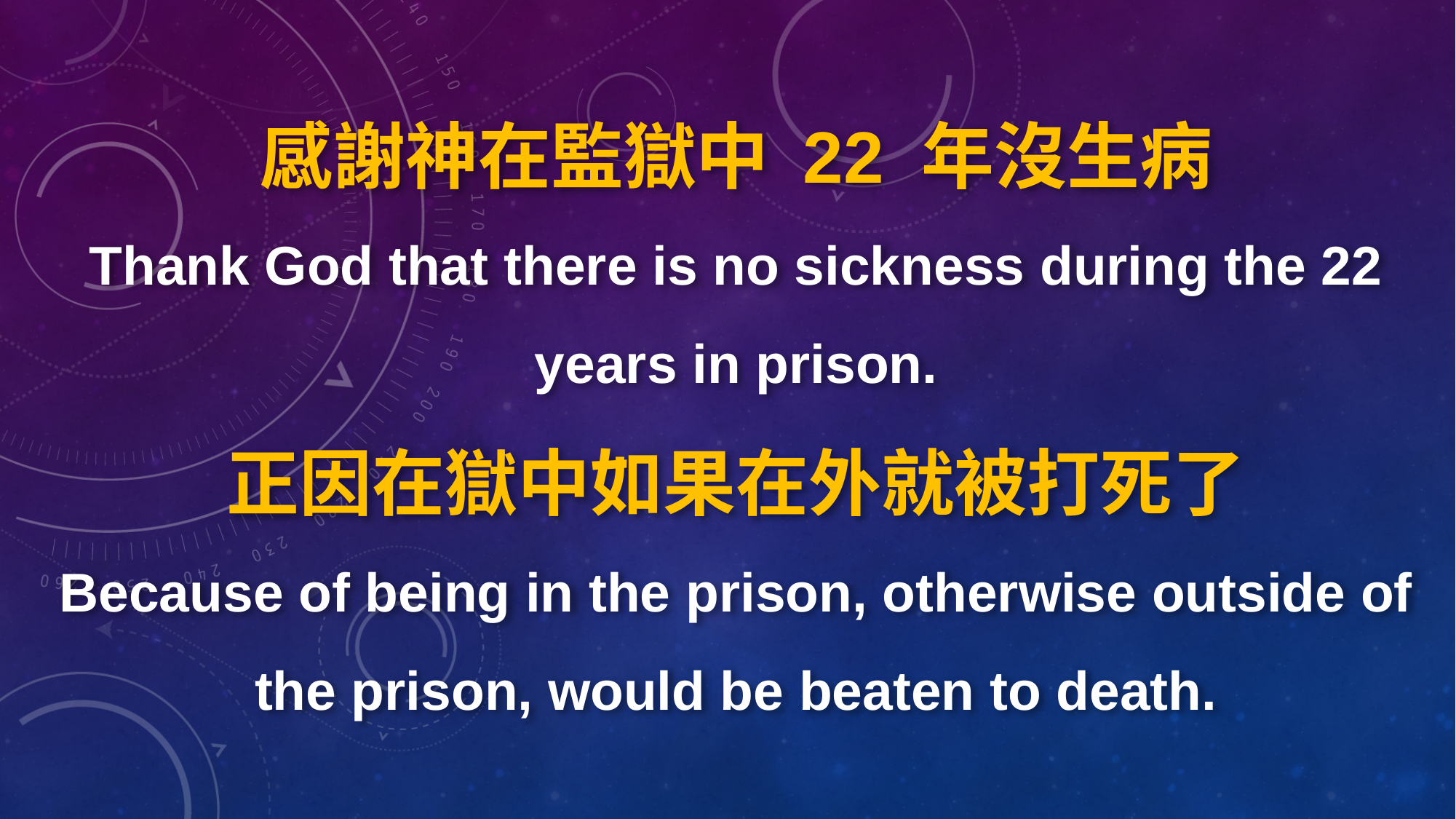

感謝神在監獄中 22 年沒生病
Thank God that there is no sickness during the 22 years in prison.
正因在獄中如果在外就被打死了
Because of being in the prison, otherwise outside of the prison, would be beaten to death.